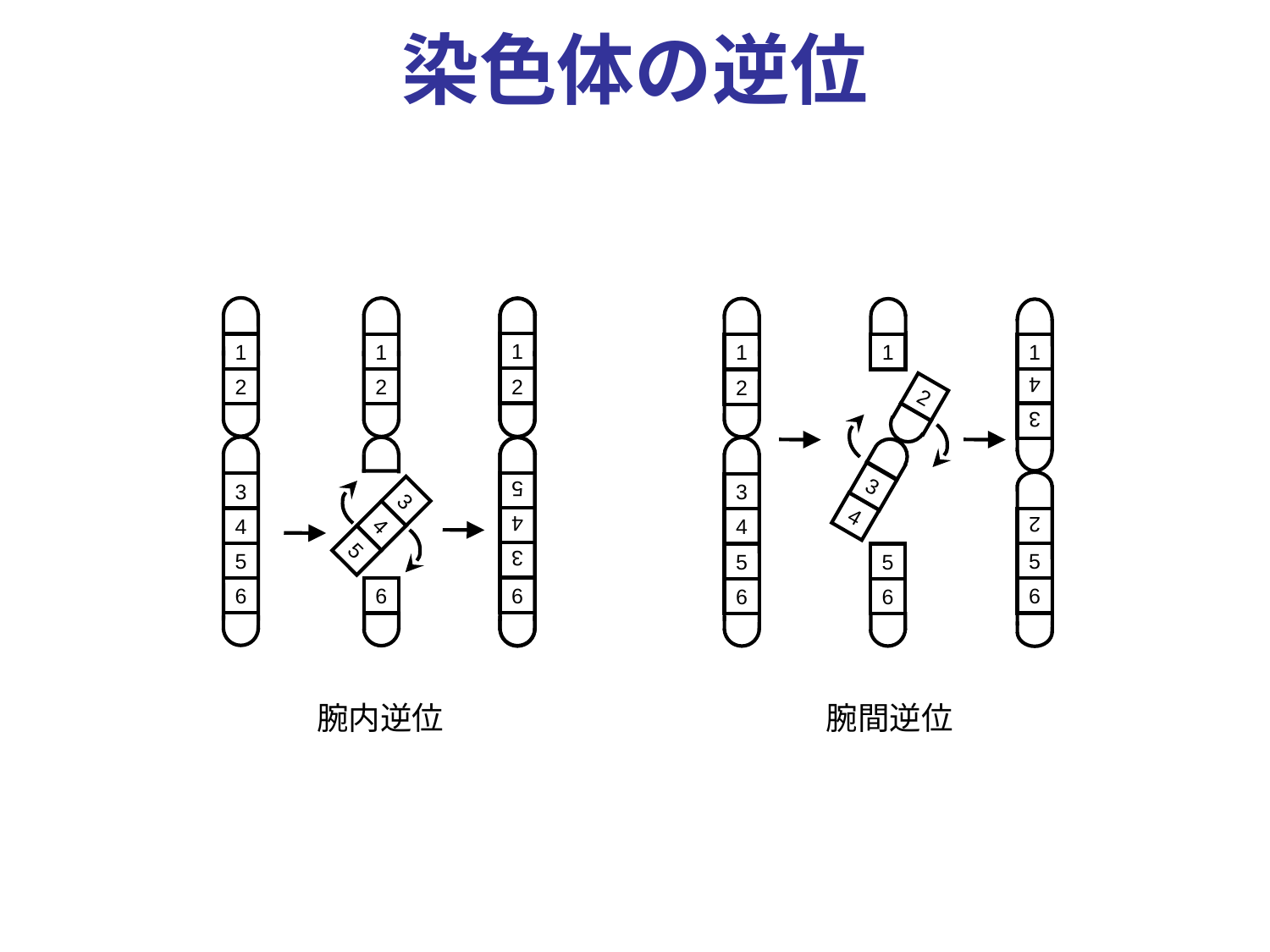

染色体の逆位

1
1
1
1
1
1

2
2
2
4
2
2

3

3

3
4
5
3
3
4
5
3

4
4
2
4

5
5
5
5
6
6
6
6
6
6

腕内逆位
腕間逆位